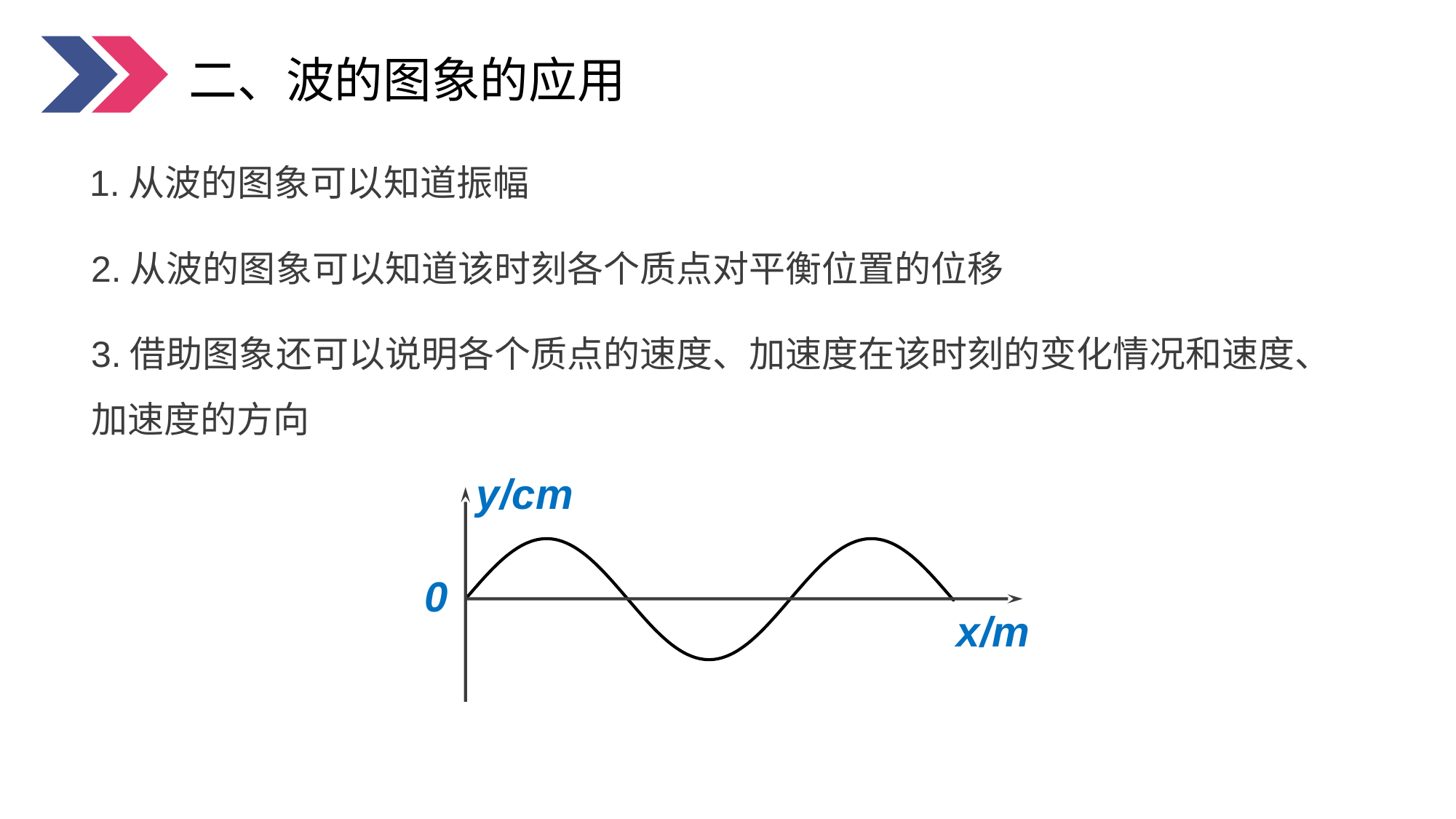

二、波的图象的应用
1.从波的图象可以知道振幅
2.从波的图象可以知道该时刻各个质点对平衡位置的位移
3.借助图象还可以说明各个质点的速度、加速度在该时刻的变化情况和速度、加速度的方向
y/cm

0

x/m